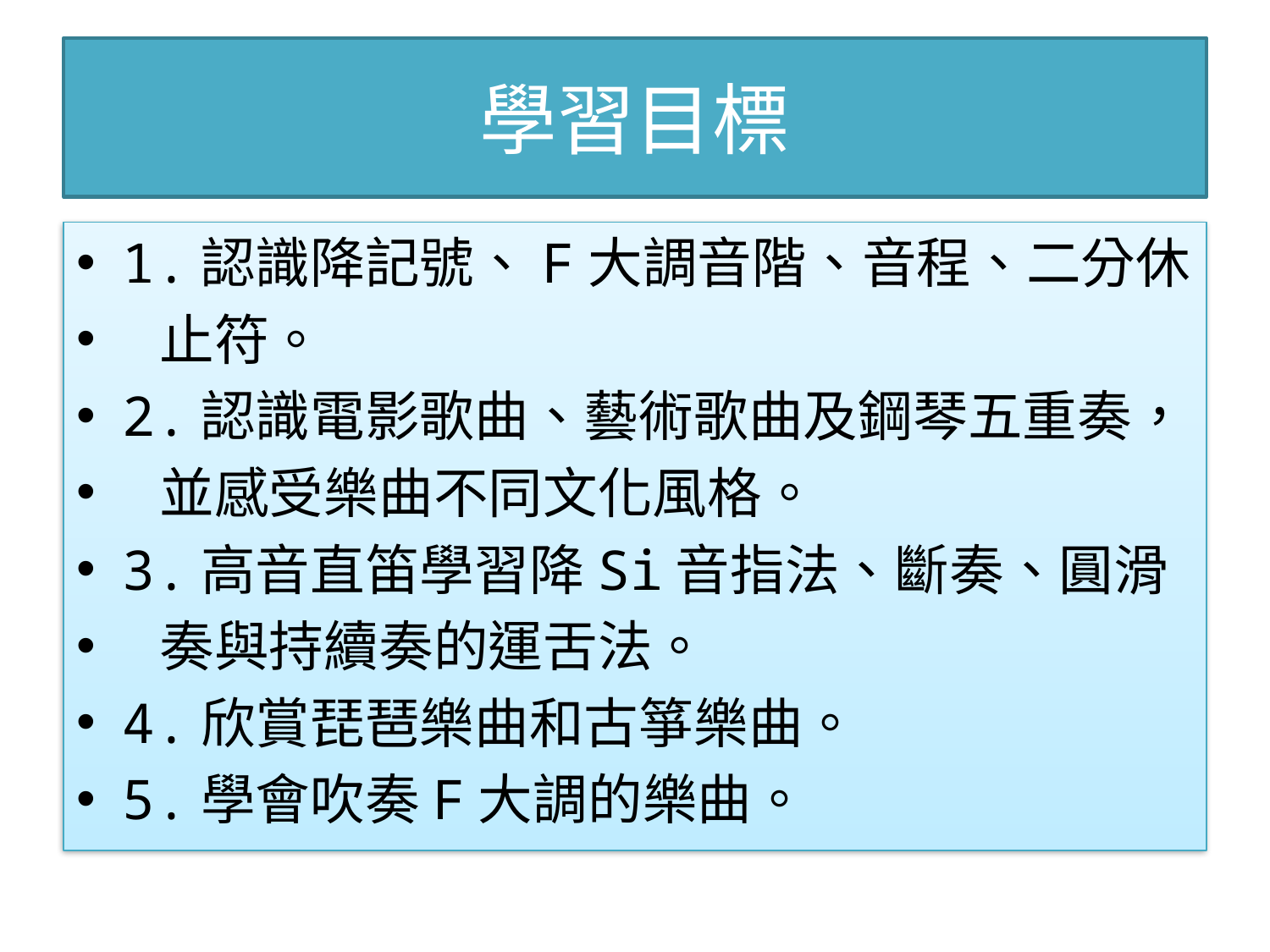

# 學習目標
1.認識降記號、F大調音階、音程、二分休
  止符。
2.認識電影歌曲、藝術歌曲及鋼琴五重奏，
  並感受樂曲不同文化風格。
3.高音直笛學習降Si音指法、斷奏、圓滑
  奏與持續奏的運舌法。
4.欣賞琵琶樂曲和古箏樂曲。
5.學會吹奏F大調的樂曲。